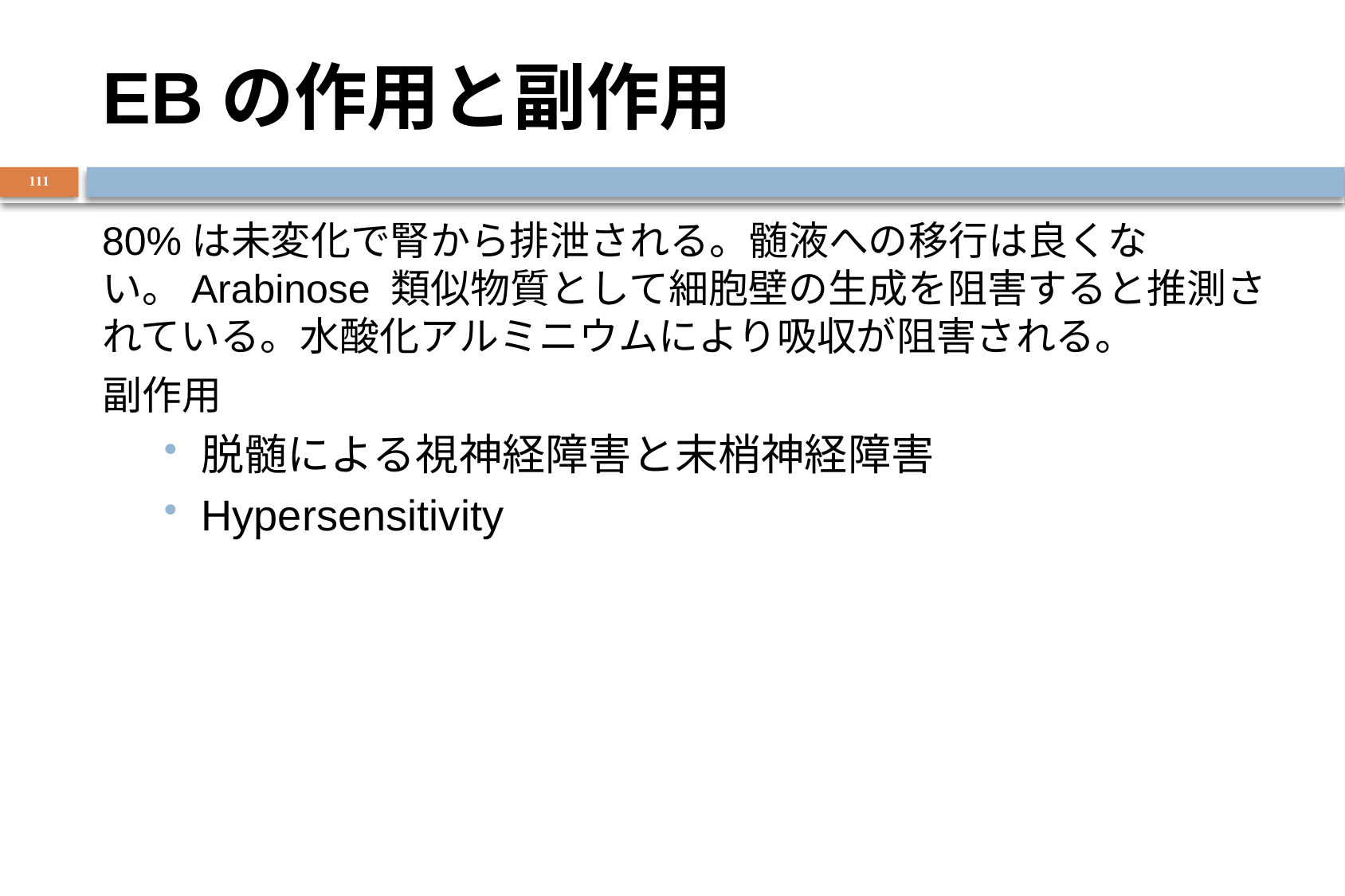

# EBの作用と副作用
111
80%は未変化で腎から排泄される。髄液への移行は良くない。Arabinose 類似物質として細胞壁の生成を阻害すると推測されている。水酸化アルミニウムにより吸収が阻害される。
副作用
脱髄による視神経障害と末梢神経障害
Hypersensitivity